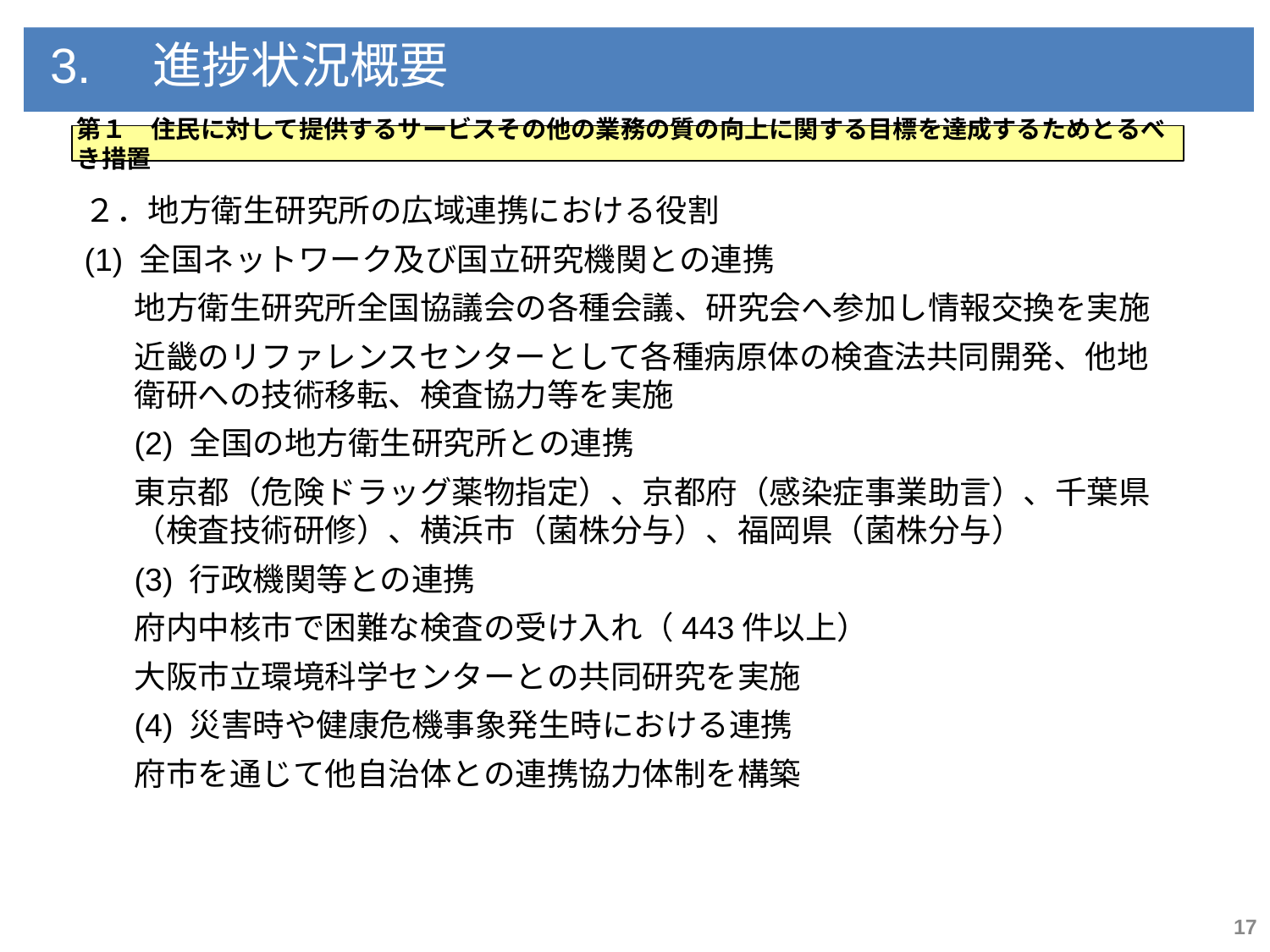

3.　進捗状況概要
第１　住民に対して提供するサービスその他の業務の質の向上に関する目標を達成するためとるべき措置
２．地方衛生研究所の広域連携における役割
(1) 全国ネットワーク及び国立研究機関との連携
地方衛生研究所全国協議会の各種会議、研究会へ参加し情報交換を実施
近畿のリファレンスセンターとして各種病原体の検査法共同開発、他地衛研への技術移転、検査協力等を実施
(2) 全国の地方衛生研究所との連携
東京都（危険ドラッグ薬物指定）、京都府（感染症事業助言）、千葉県（検査技術研修）、横浜市（菌株分与）、福岡県（菌株分与）
(3) 行政機関等との連携
府内中核市で困難な検査の受け入れ（443件以上）
大阪市立環境科学センターとの共同研究を実施
(4) 災害時や健康危機事象発生時における連携
府市を通じて他自治体との連携協力体制を構築
17